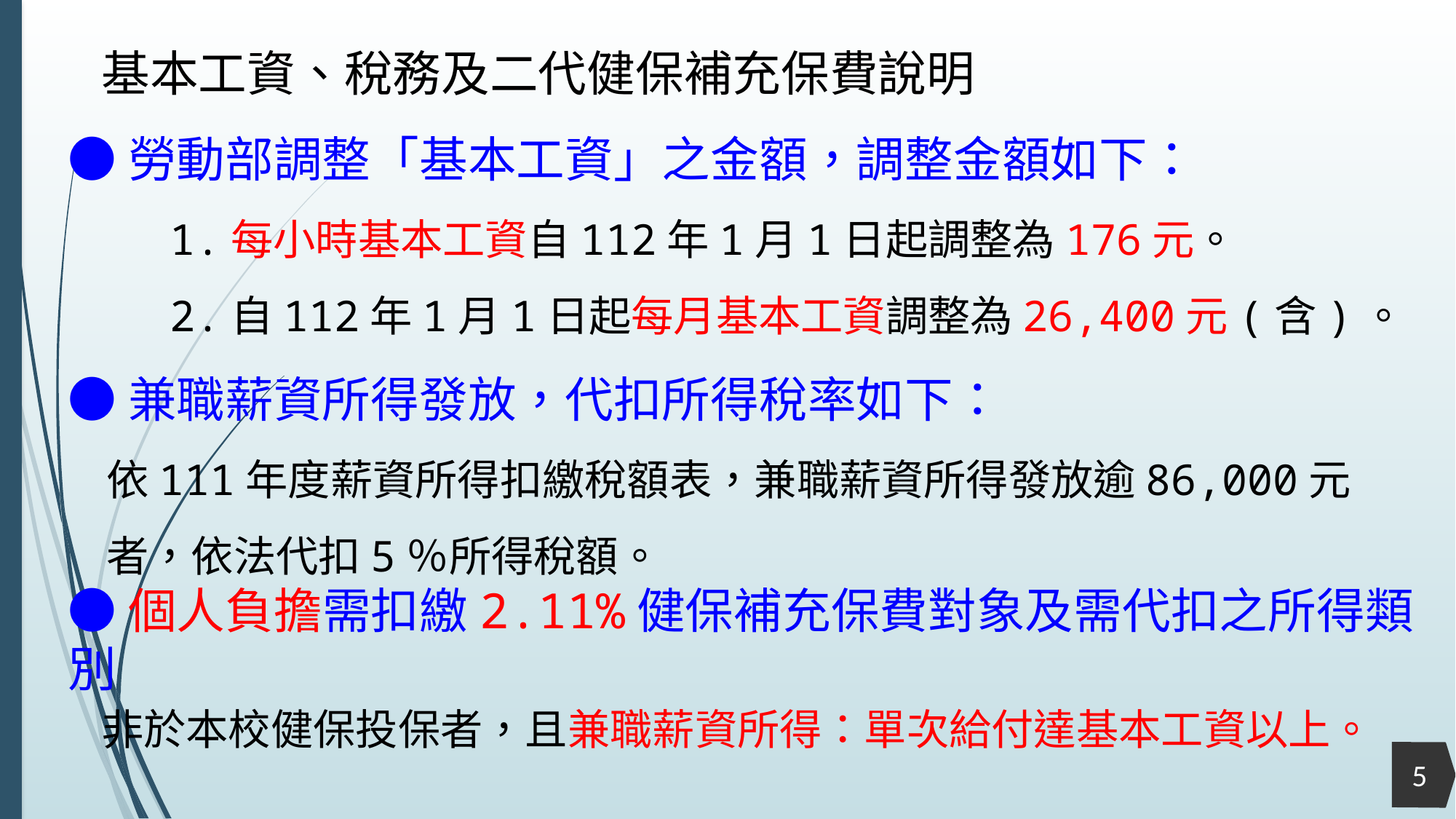

基本工資、稅務及二代健保補充保費說明
●勞動部調整「基本工資」之金額，調整金額如下：
    1.每小時基本工資自112年1月1日起調整為176元。
    2.自112年1月1日起每月基本工資調整為26,400元(含)。
●兼職薪資所得發放，代扣所得稅率如下：
   依111年度薪資所得扣繳稅額表，兼職薪資所得發放逾86,000元
   者，依法代扣5％所得稅額。
●個人負擔需扣繳2.11%健保補充保費對象及需代扣之所得類別
  非於本校健保投保者，且兼職薪資所得：單次給付達基本工資以上。
5